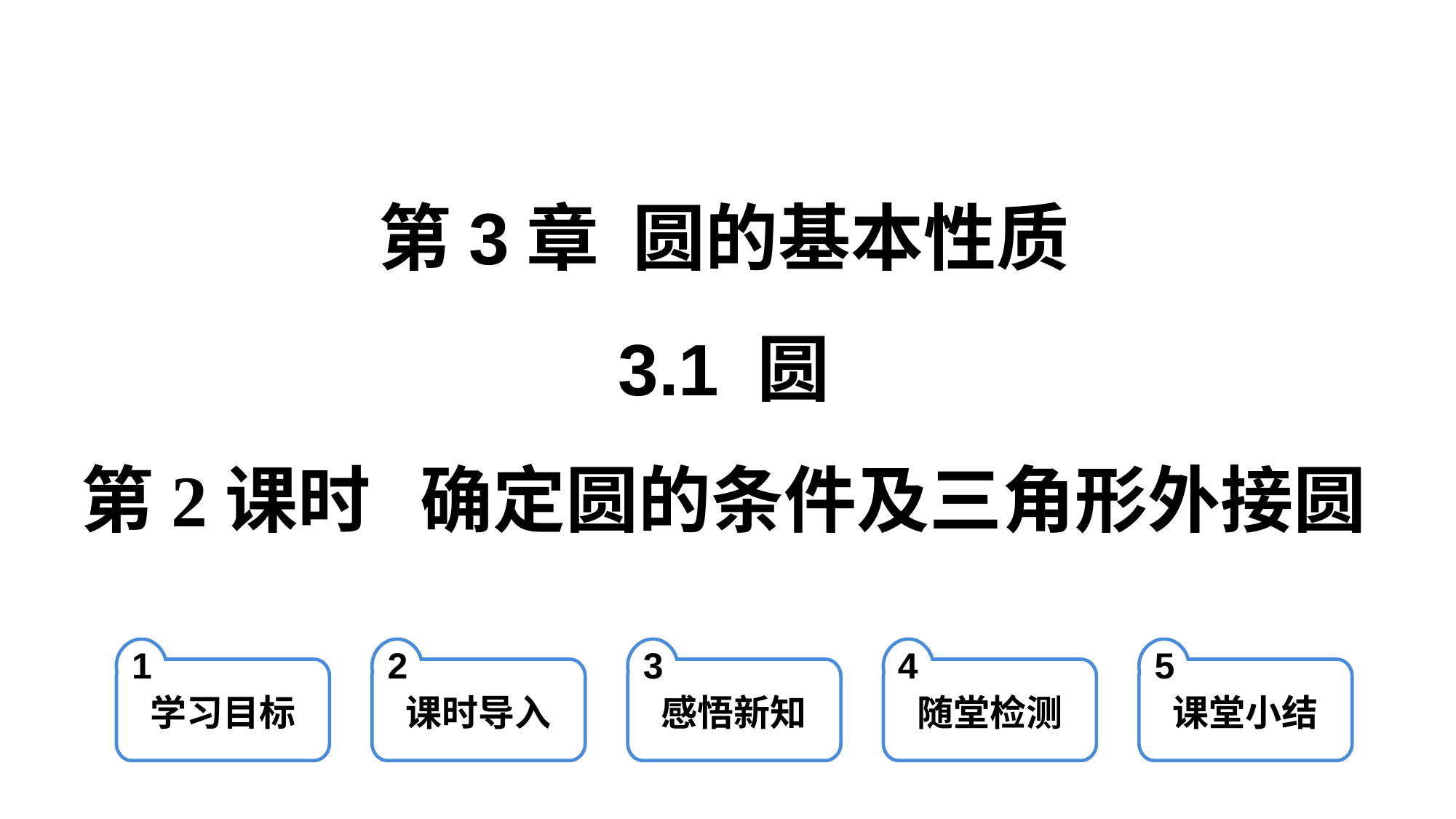

第3章  圆的基本性质
3.1 圆
第2课时   确定圆的条件及三角形外接圆
1

学习目标
2

课时导入
3

感悟新知
4

随堂检测
5

课堂小结